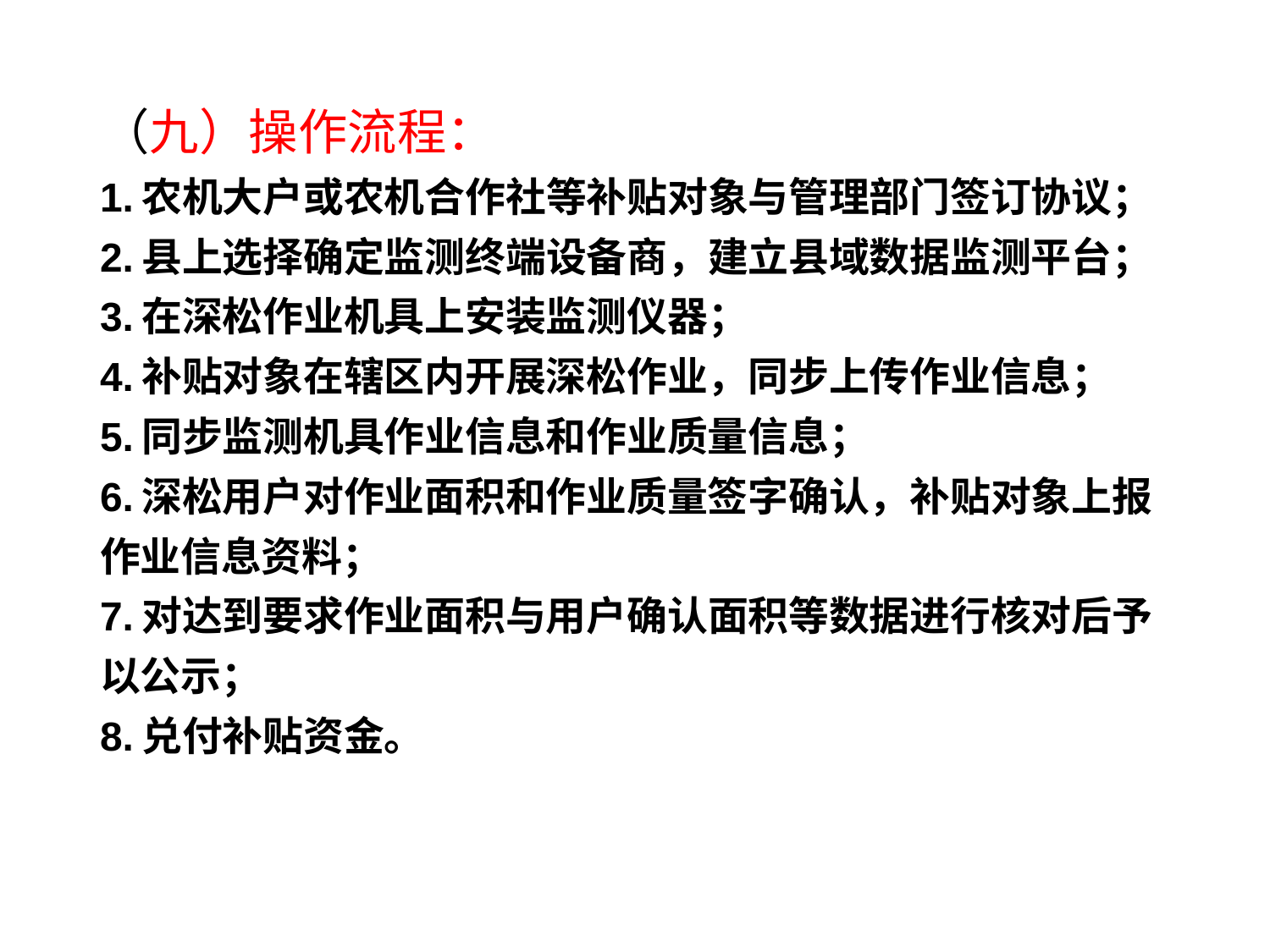

# （九）操作流程： 1.农机大户或农机合作社等补贴对象与管理部门签订协议； 2.县上选择确定监测终端设备商，建立县域数据监测平台； 3.在深松作业机具上安装监测仪器； 4.补贴对象在辖区内开展深松作业，同步上传作业信息； 5.同步监测机具作业信息和作业质量信息； 6.深松用户对作业面积和作业质量签字确认，补贴对象上报作业信息资料； 7.对达到要求作业面积与用户确认面积等数据进行核对后予以公示； 8.兑付补贴资金。